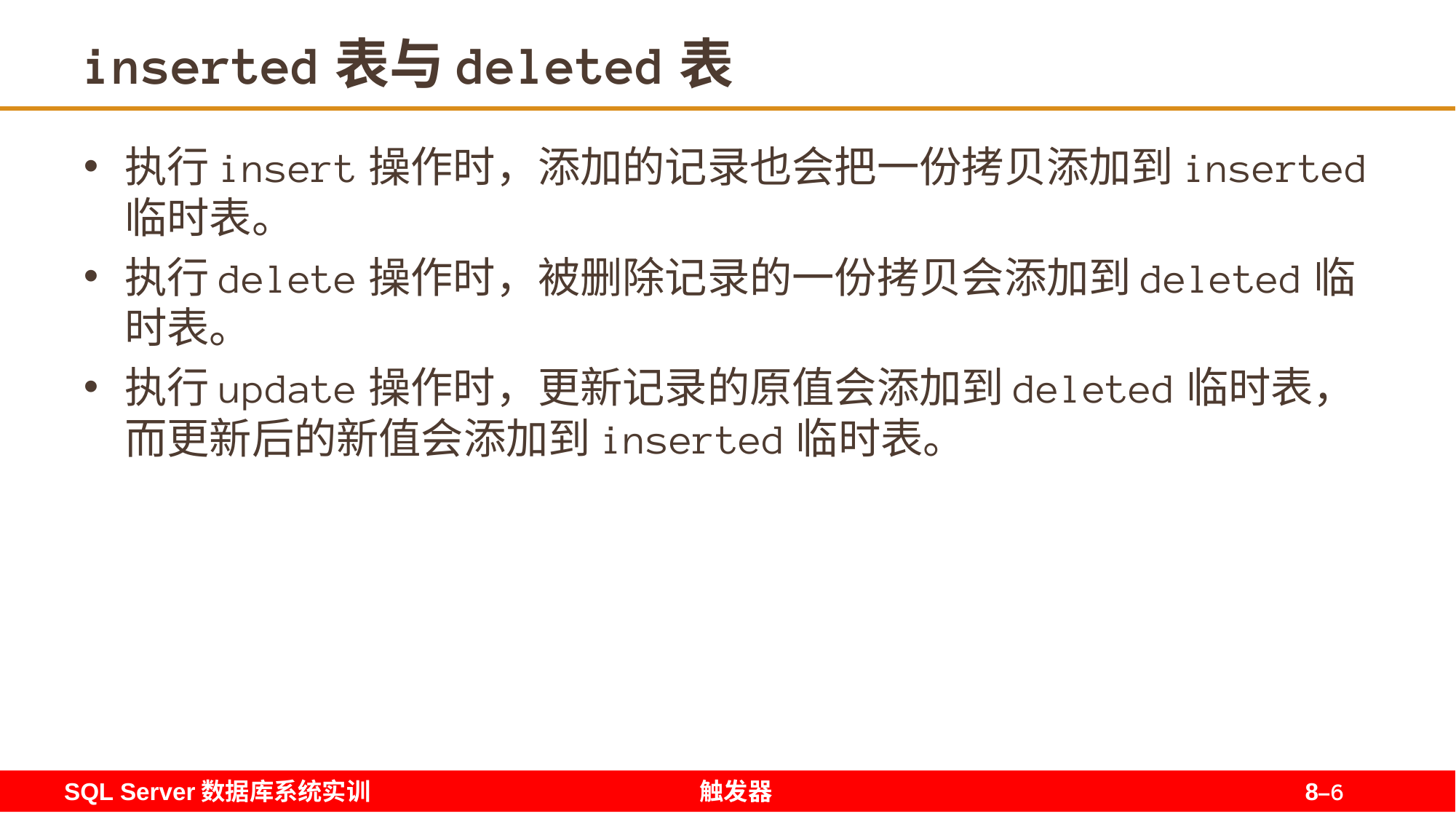

6
# inserted表与deleted表
执行insert操作时，添加的记录也会把一份拷贝添加到inserted临时表。
执行delete操作时，被删除记录的一份拷贝会添加到deleted临时表。
执行update操作时，更新记录的原值会添加到deleted临时表，而更新后的新值会添加到inserted临时表。